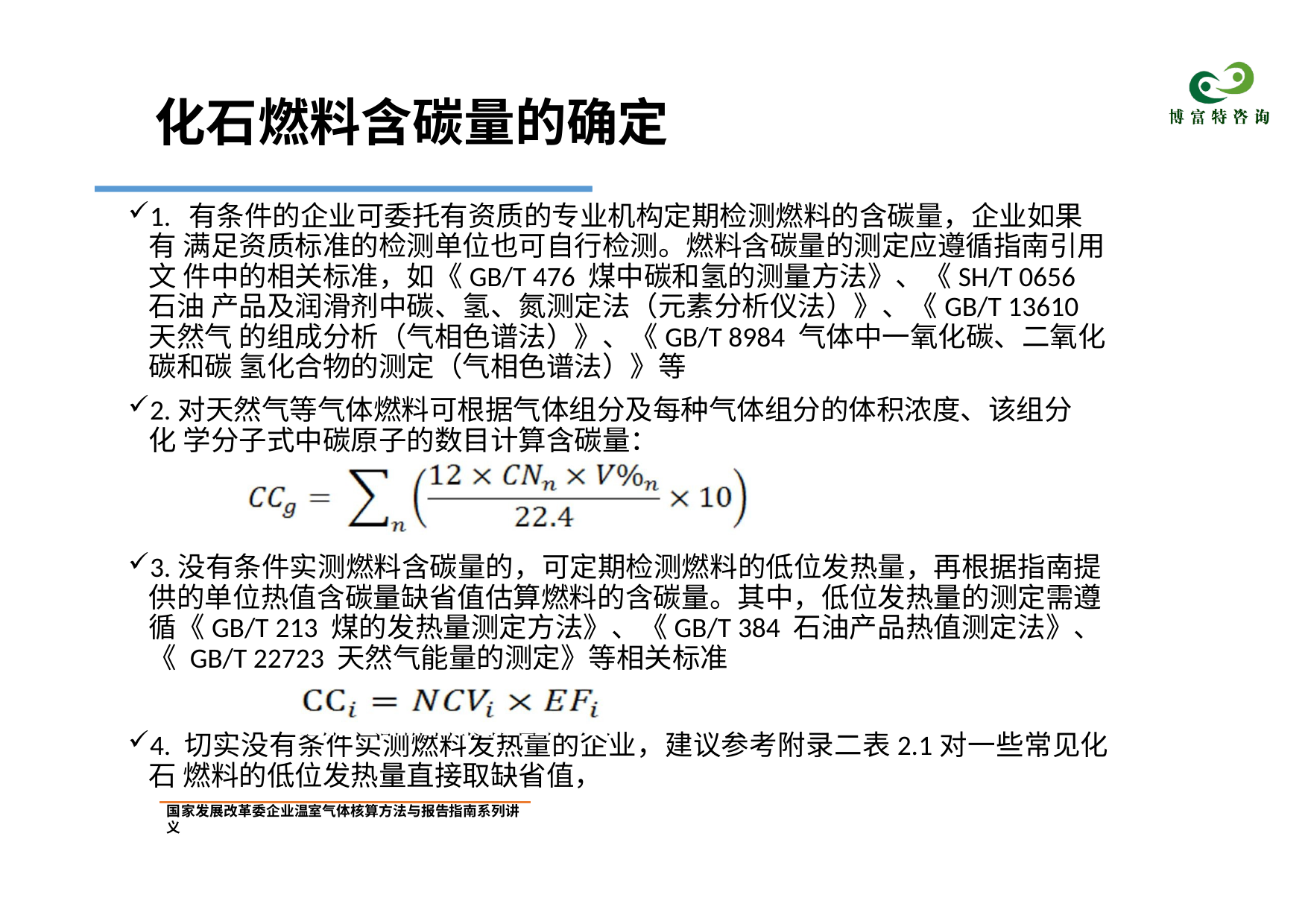

# 化石燃料含碳量的确定
1. 有条件的企业可委托有资质的专业机构定期检测燃料的含碳量，企业如果有 满足资质标准的检测单位也可自行检测。燃料含碳量的测定应遵循指南引用文 件中的相关标准，如《GB/T 476 煤中碳和氢的测量方法》、《SH/T 0656 石油 产品及润滑剂中碳、氢、氮测定法（元素分析仪法）》、《GB/T 13610天然气 的组成分析（气相色谱法）》、《GB/T 8984 气体中一氧化碳、二氧化碳和碳 氢化合物的测定（气相色谱法）》等
2.对天然气等气体燃料可根据气体组分及每种气体组分的体积浓度、该组分化 学分子式中碳原子的数目计算含碳量：

3.没有条件实测燃料含碳量的，可定期检测燃料的低位发热量，再根据指南提 供的单位热值含碳量缺省值估算燃料的含碳量。其中，低位发热量的测定需遵 循《GB/T 213 煤的发热量测定方法》、《GB/T 384 石油产品热值测定法》、《 GB/T 22723 天然气能量的测定》等相关标准

4. 切实没有条件实测燃料发热量的企业，建议参考附录二表2.1对一些常见化石 燃料的低位发热量直接取缺省值，

国家发展改革委企业温室气体核算方法与报告指南系列讲义